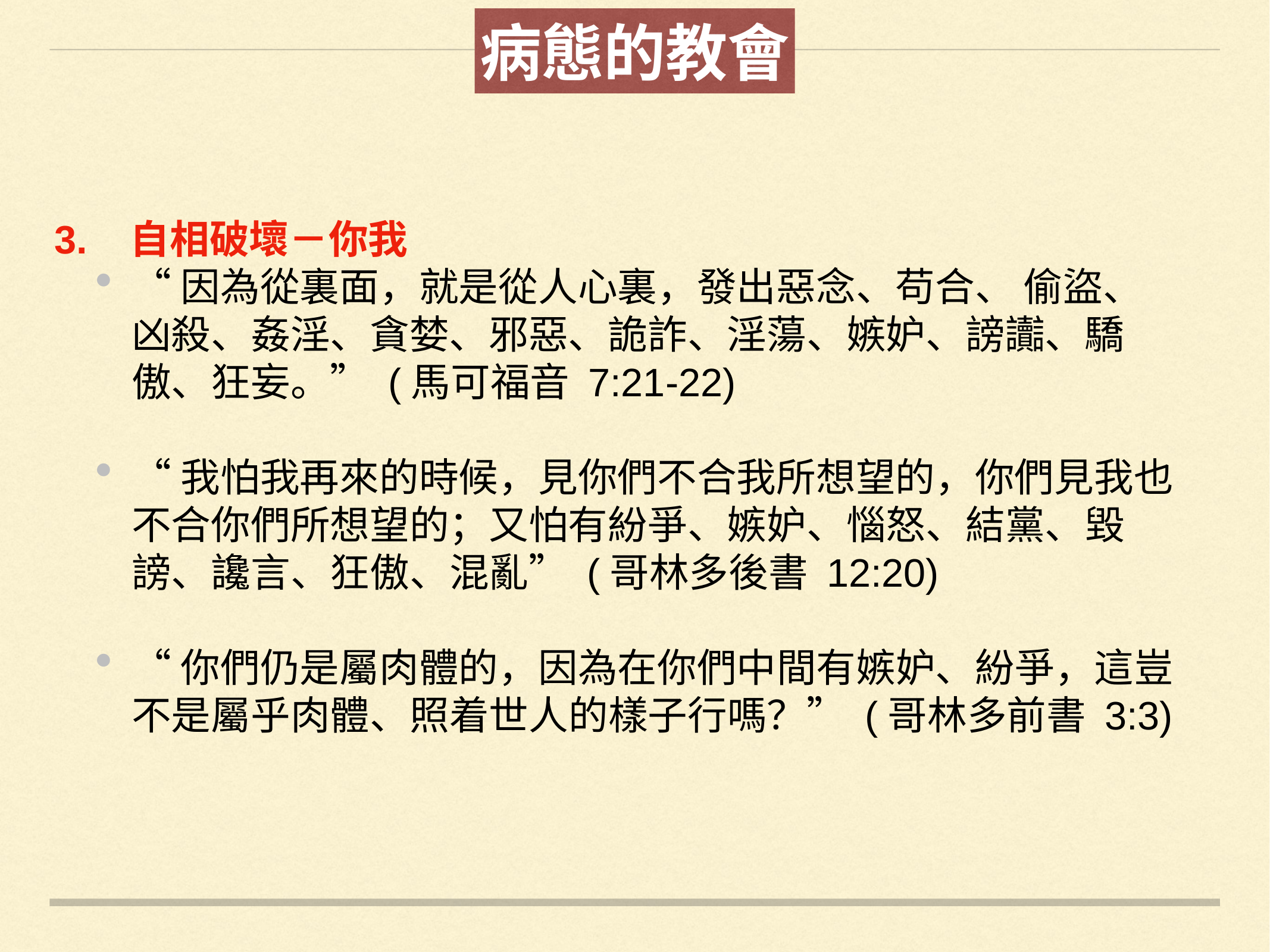

病態的教會
3.   自相破壞－你我
“因為從裏面，就是從人心裏，發出惡念、苟合、 偷盜、凶殺、姦淫、貪婪、邪惡、詭詐、淫蕩、嫉妒、謗讟、驕傲、狂妄。” (馬可福音 7:21-22)

“我怕我再來的時候，見你們不合我所想望的，你們見我也不合你們所想望的；又怕有紛爭、嫉妒、惱怒、結黨、毀謗、讒言、狂傲、混亂” (哥林多後書 12:20)

“你們仍是屬肉體的，因為在你們中間有嫉妒、紛爭，這豈不是屬乎肉體、照着世人的樣子行嗎？” (哥林多前書 3:3)